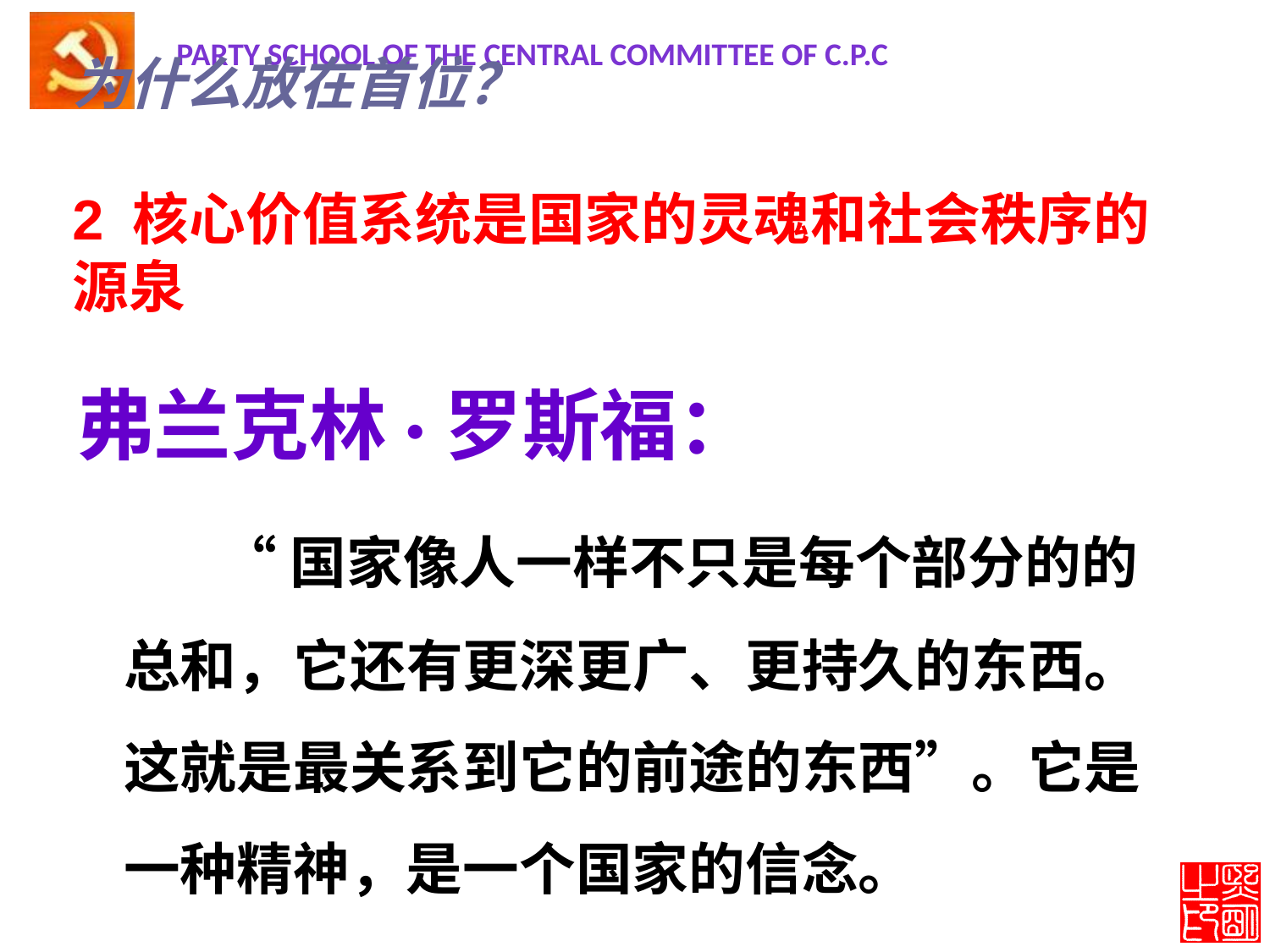

为什么放在首位？
2 核心价值系统是国家的灵魂和社会秩序的源泉

弗兰克林·罗斯福：
          “国家像人一样不只是每个部分的的总和，它还有更深更广、更持久的东西。这就是最关系到它的前途的东西”。它是一种精神，是一个国家的信念。